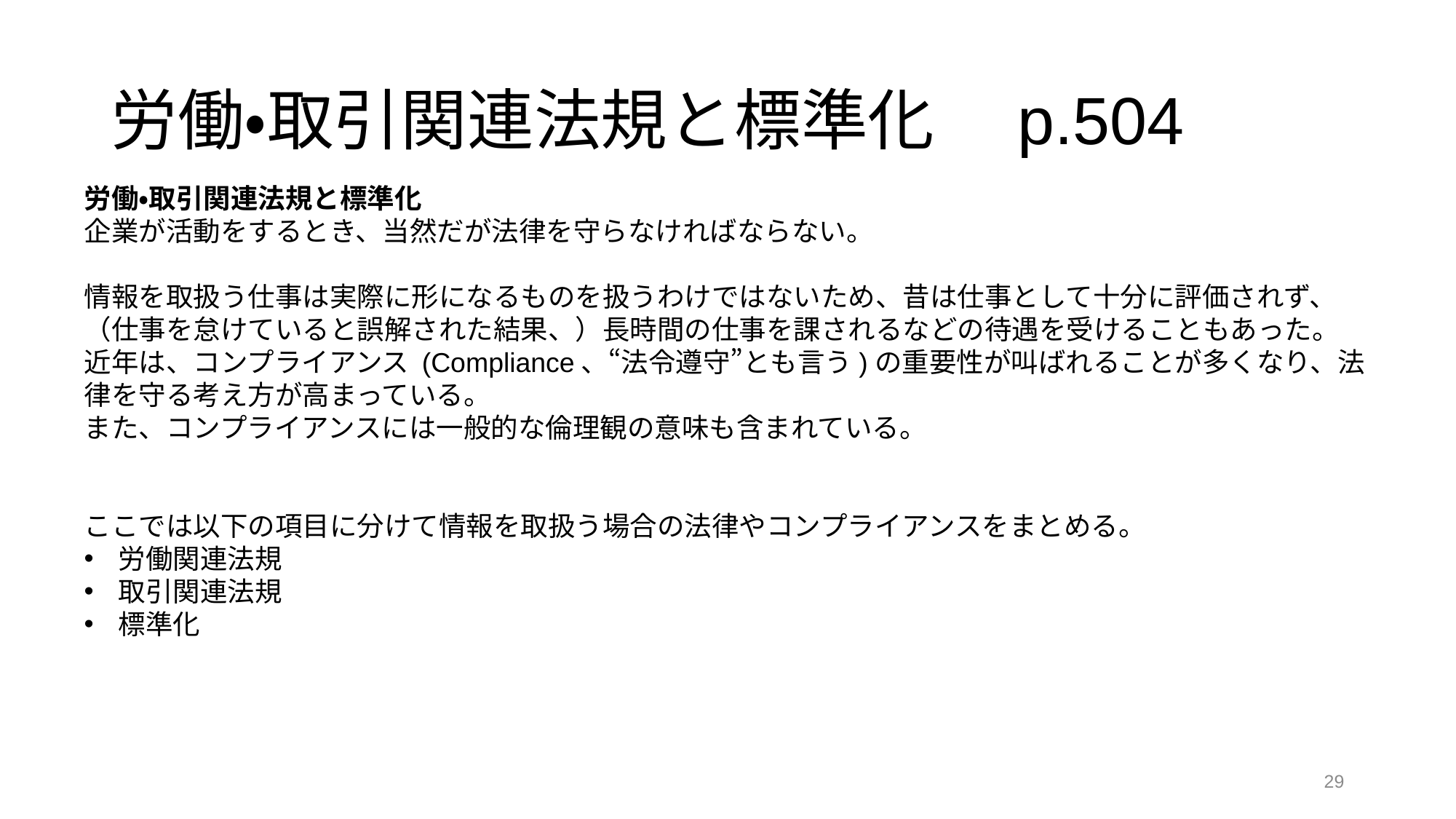

# 労働・取引関連法規と標準化　p.504
労働・取引関連法規と標準化
企業が活動をするとき、当然だが法律を守らなければならない。

情報を取扱う仕事は実際に形になるものを扱うわけではないため、昔は仕事として十分に評価されず、（仕事を怠けていると誤解された結果、）長時間の仕事を課されるなどの待遇を受けることもあった。
近年は、コンプライアンス (Compliance、“法令遵守”とも言う)の重要性が叫ばれることが多くなり、法律を守る考え方が高まっている。
また、コンプライアンスには一般的な倫理観の意味も含まれている。

ここでは以下の項目に分けて情報を取扱う場合の法律やコンプライアンスをまとめる。
労働関連法規
取引関連法規
標準化

29